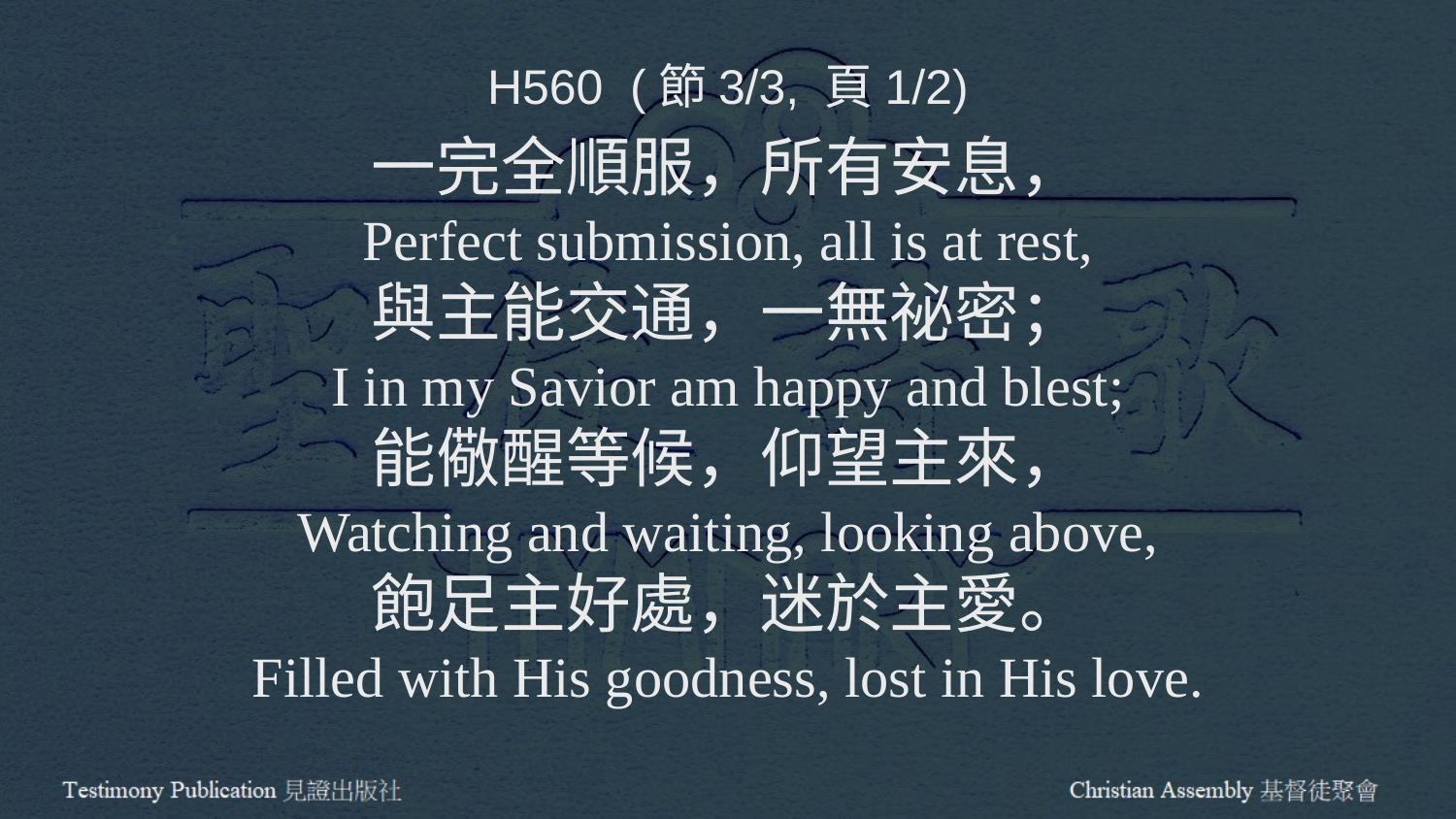

H560  (節3/3, 頁1/2)
一完全順服，所有安息，
Perfect submission, all is at rest,
與主能交通，一無祕密；
I in my Savior am happy and blest;
能儆醒等候，仰望主來，
Watching and waiting, looking above,
飽足主好處，迷於主愛。
Filled with His goodness, lost in His love.